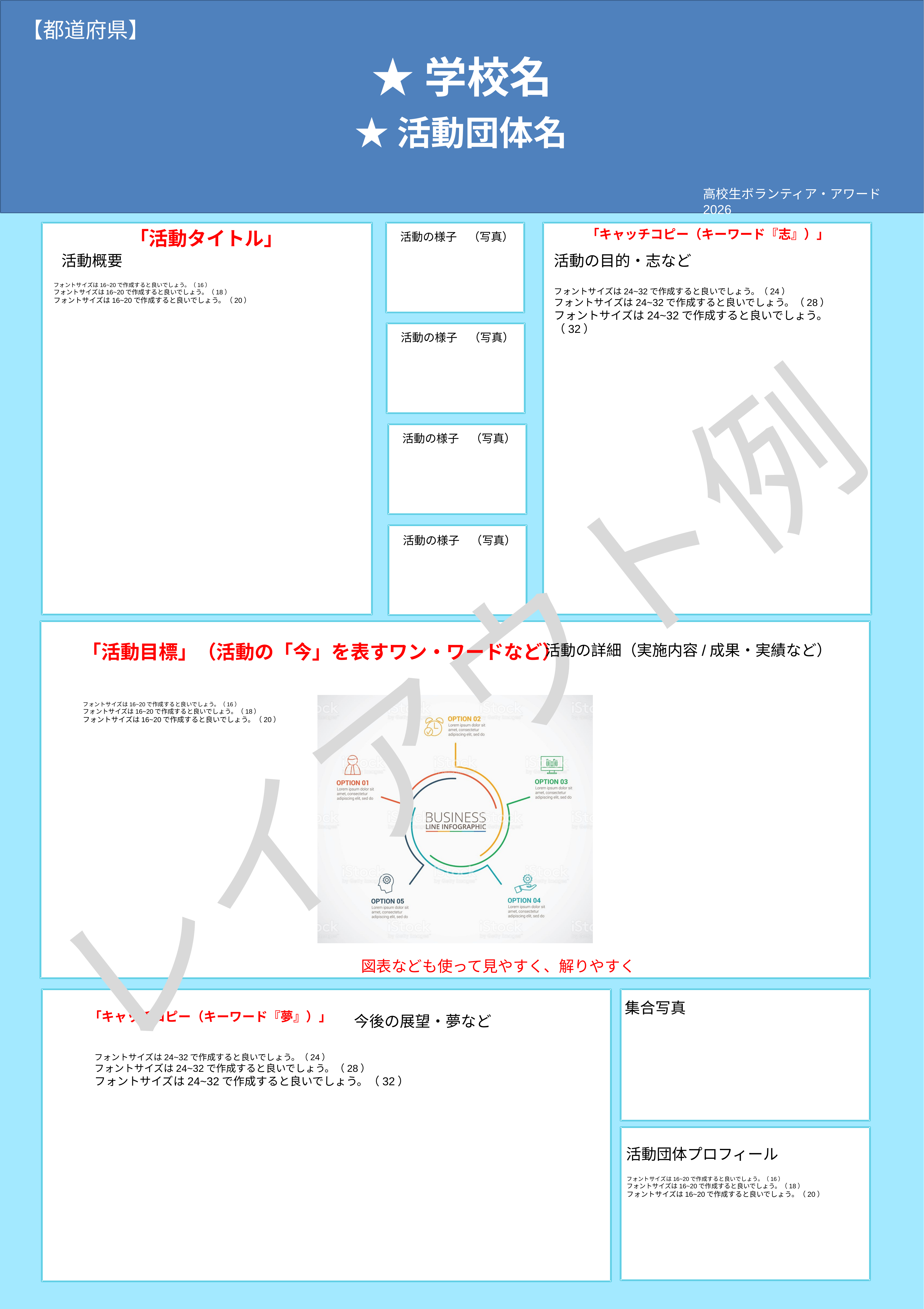

【都道府県】
★学校名
★活動団体名
高校生ボランティア・アワード2026

「キャッチコピー（キーワード『志』）」
「活動タイトル」
活動の様子　（写真）
活動概要
活動の目的・志など
フォントサイズは16~20で作成すると良いでしょう。（16）
フォントサイズは16~20で作成すると良いでしょう。（18）
フォントサイズは16~20で作成すると良いでしょう。（20）

フォントサイズは24~32で作成すると良いでしょう。（24）
フォントサイズは24~32で作成すると良いでしょう。（28）
フォントサイズは24~32で作成すると良いでしょう。（32）

活動の様子　（写真）

活動の様子　（写真）

活動の様子　（写真）
レイアウト例

「活動目標」（活動の「今」を表すワン・ワードなど）
活動の詳細（実施内容/成果・実績など）

フォントサイズは16~20で作成すると良いでしょう。（16）
フォントサイズは16~20で作成すると良いでしょう。（18）
フォントサイズは16~20で作成すると良いでしょう。（20）
図表なども使って見やすく、解りやすく

集合写真
「キャッチコピー（キーワード『夢』）」
今後の展望・夢など
フォントサイズは24~32で作成すると良いでしょう。（24）
フォントサイズは24~32で作成すると良いでしょう。（28）
フォントサイズは24~32で作成すると良いでしょう。（32）

活動団体プロフィール
フォントサイズは16~20で作成すると良いでしょう。（16）
フォントサイズは16~20で作成すると良いでしょう。（18）
フォントサイズは16~20で作成すると良いでしょう。（20）